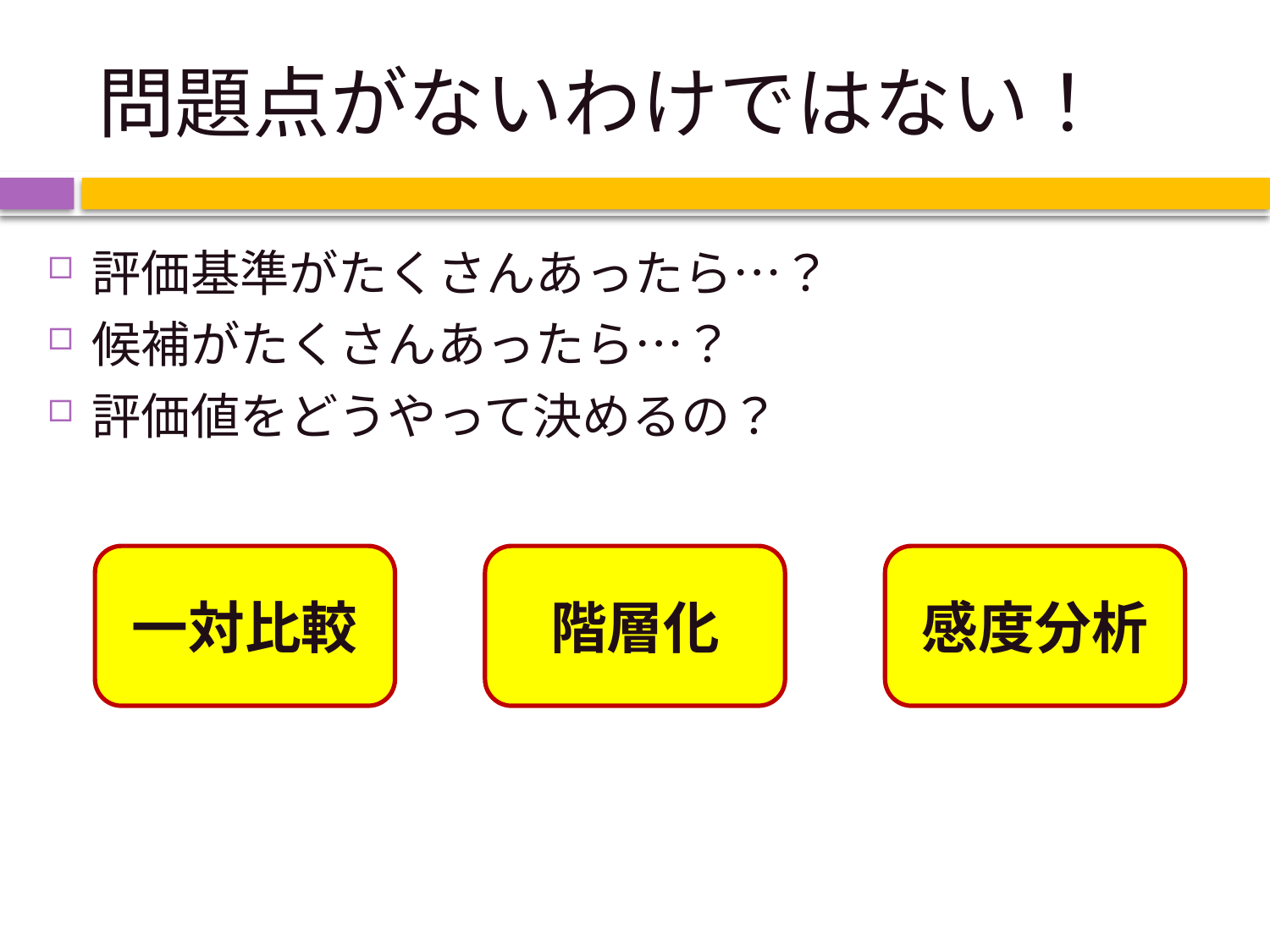

# 問題点がないわけではない！
評価基準がたくさんあったら…？
候補がたくさんあったら…？
評価値をどうやって決めるの？

一対比較
階層化
感度分析